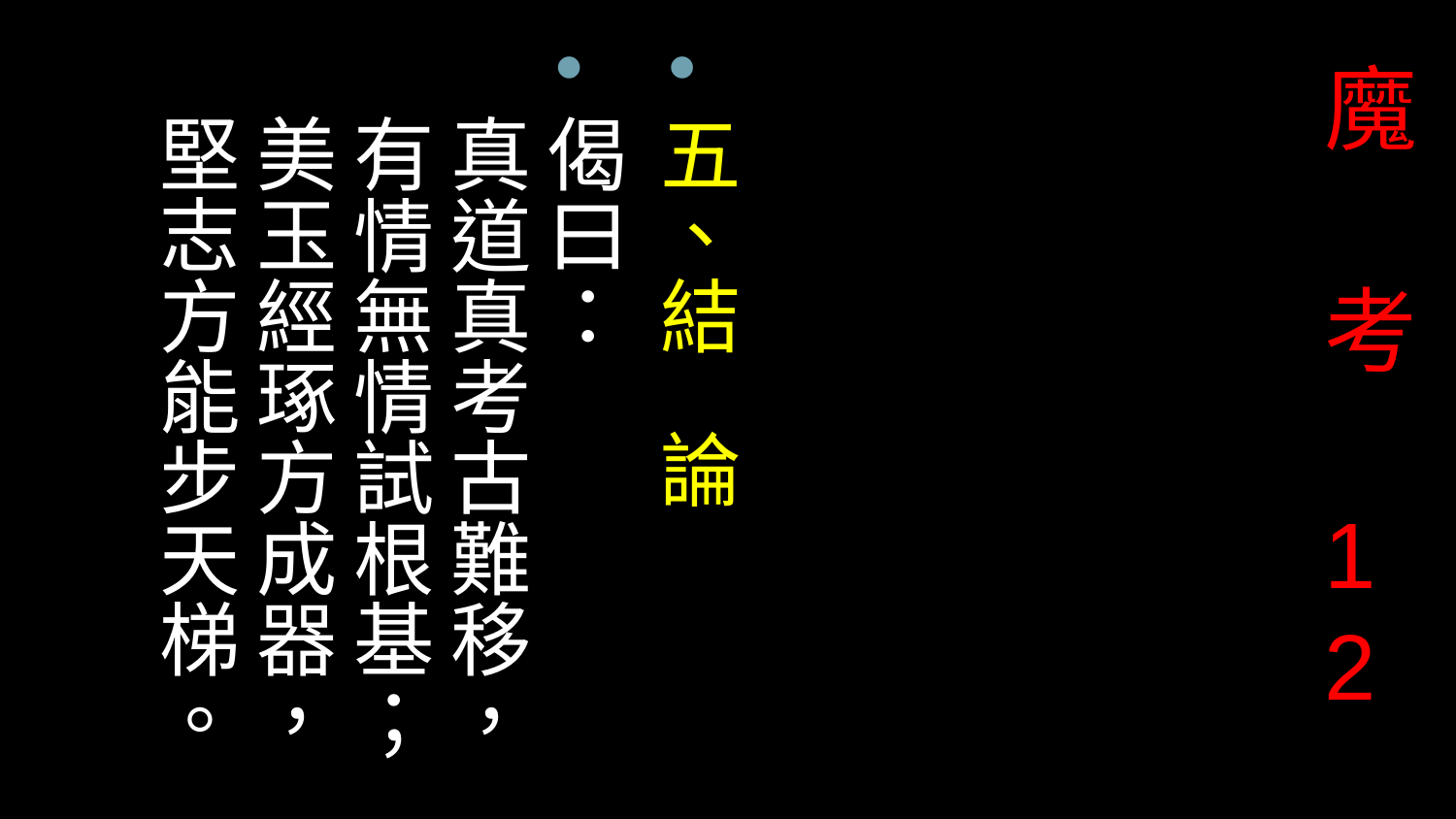

五、結    論
偈曰：
真道真考古難移，有情無情試根基；美玉經琢方成器，堅志方能步天梯。

# 魔 考 12